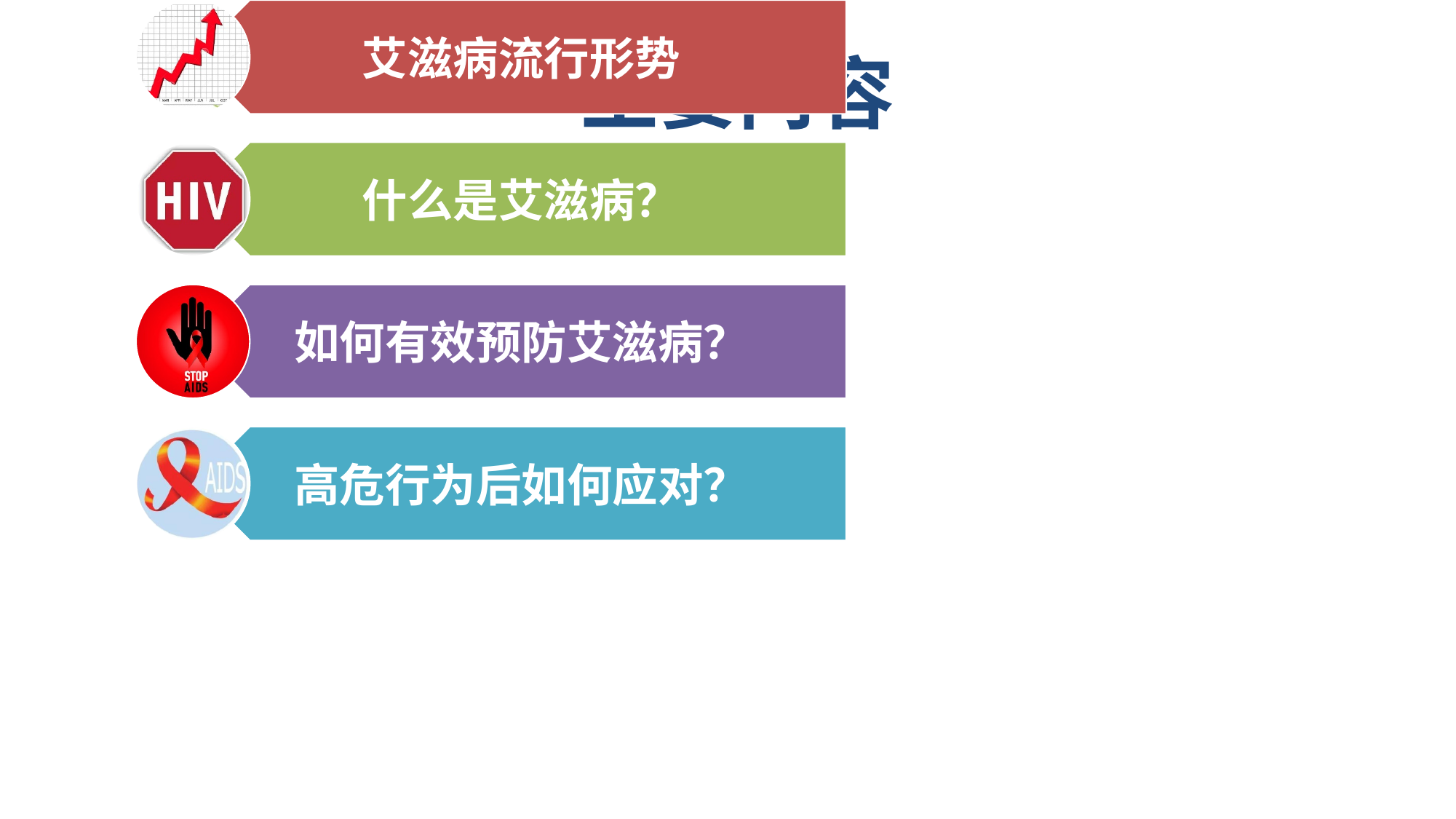

# 主要内容
艾滋病流行形势
什么是艾滋病？
如何有效预防艾滋病？
高危行为后如何应对？